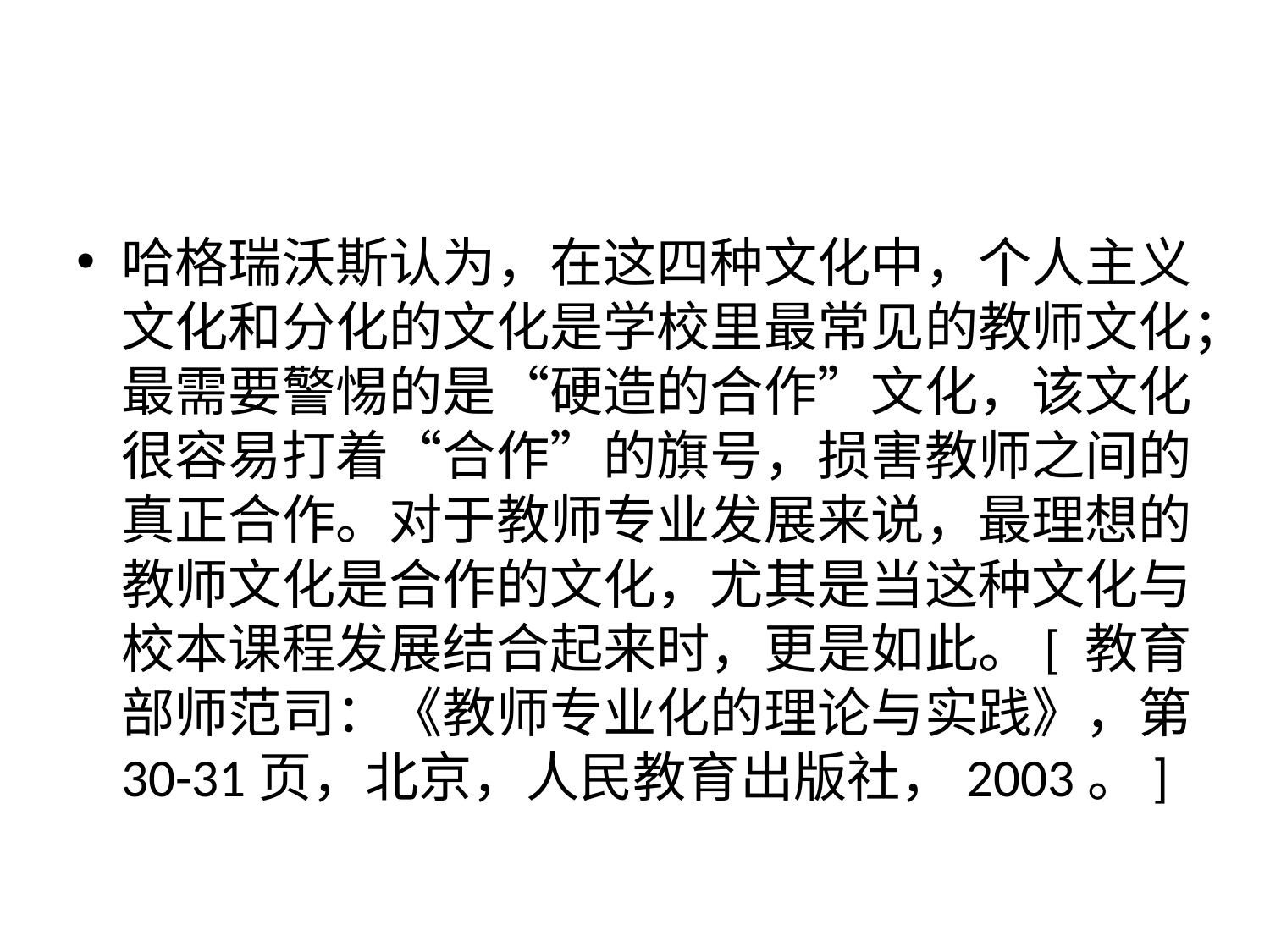

#
哈格瑞沃斯认为，在这四种文化中，个人主义文化和分化的文化是学校里最常见的教师文化；最需要警惕的是“硬造的合作”文化，该文化很容易打着“合作”的旗号，损害教师之间的真正合作。对于教师专业发展来说，最理想的教师文化是合作的文化，尤其是当这种文化与校本课程发展结合起来时，更是如此。[ 教育部师范司：《教师专业化的理论与实践》，第30-31页，北京，人民教育出版社，2003。]